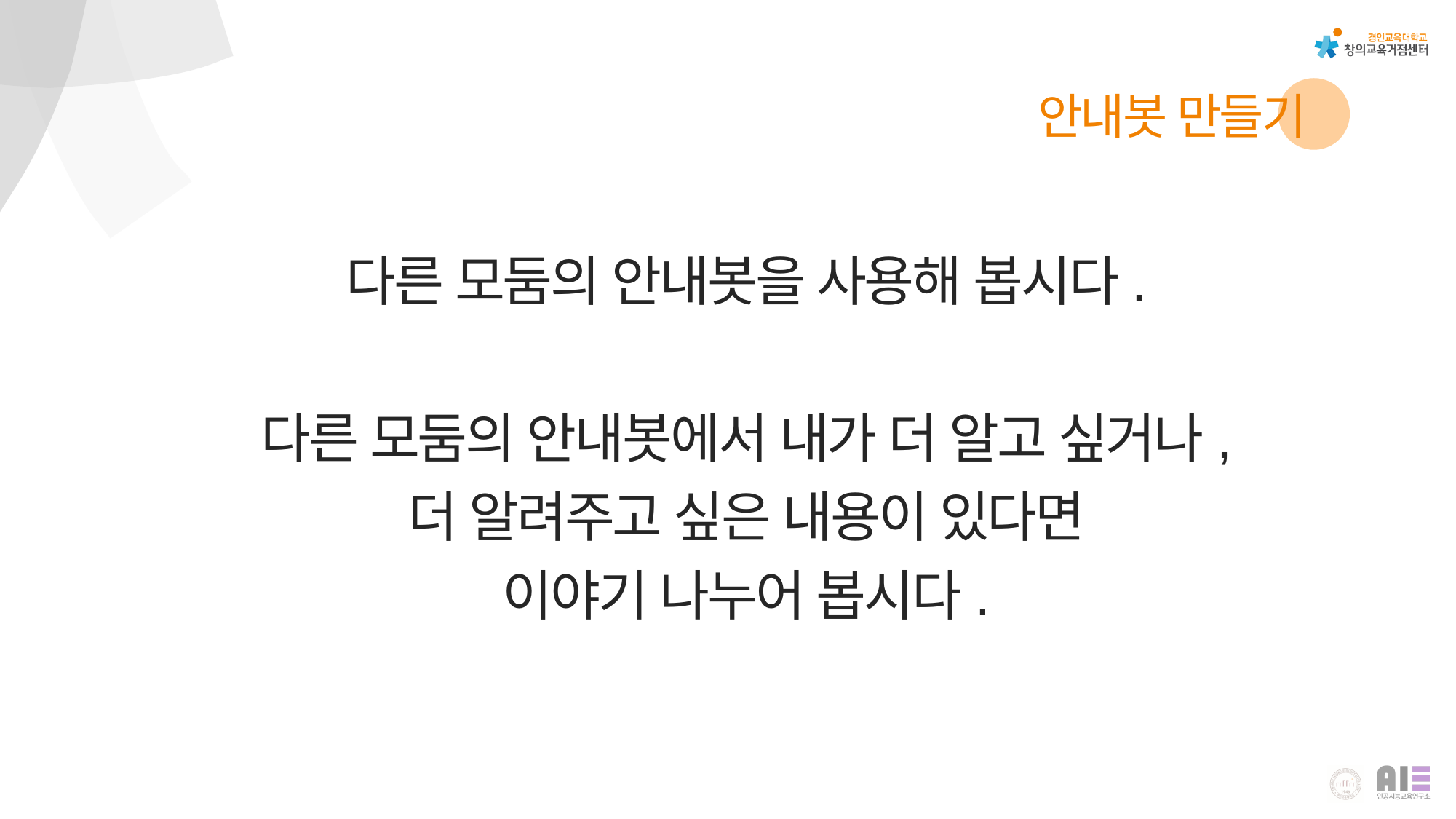

안내봇 만들기

다른 모둠의 안내봇을 사용해 봅시다.

다른 모둠의 안내봇에서 내가 더 알고 싶거나,
더 알려주고 싶은 내용이 있다면
이야기 나누어 봅시다.